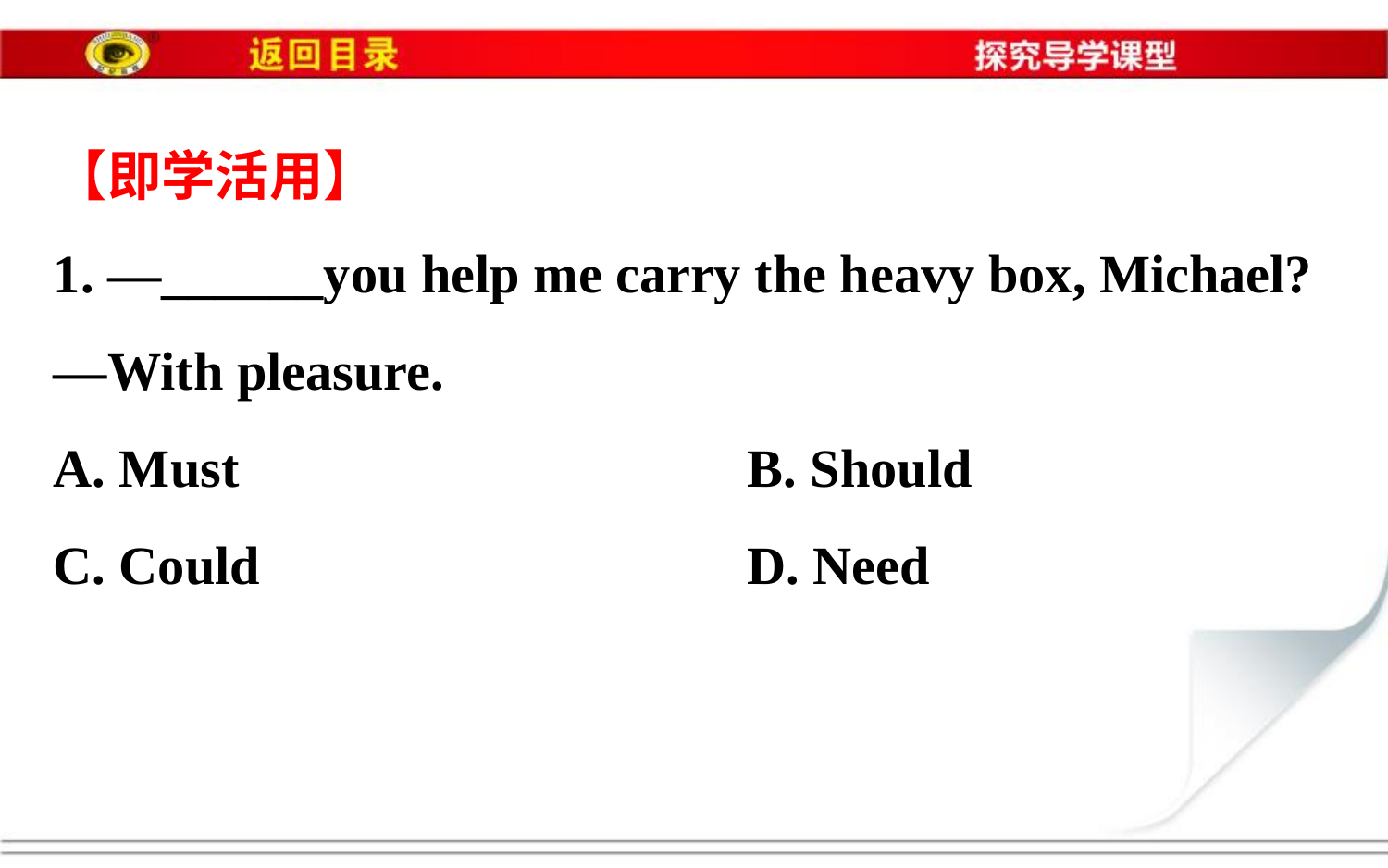

【即学活用】
1. —______you help me carry the heavy box, Michael?
—With pleasure.
A. Must　　　　　　　　	B. Should
C. Could				D. Need